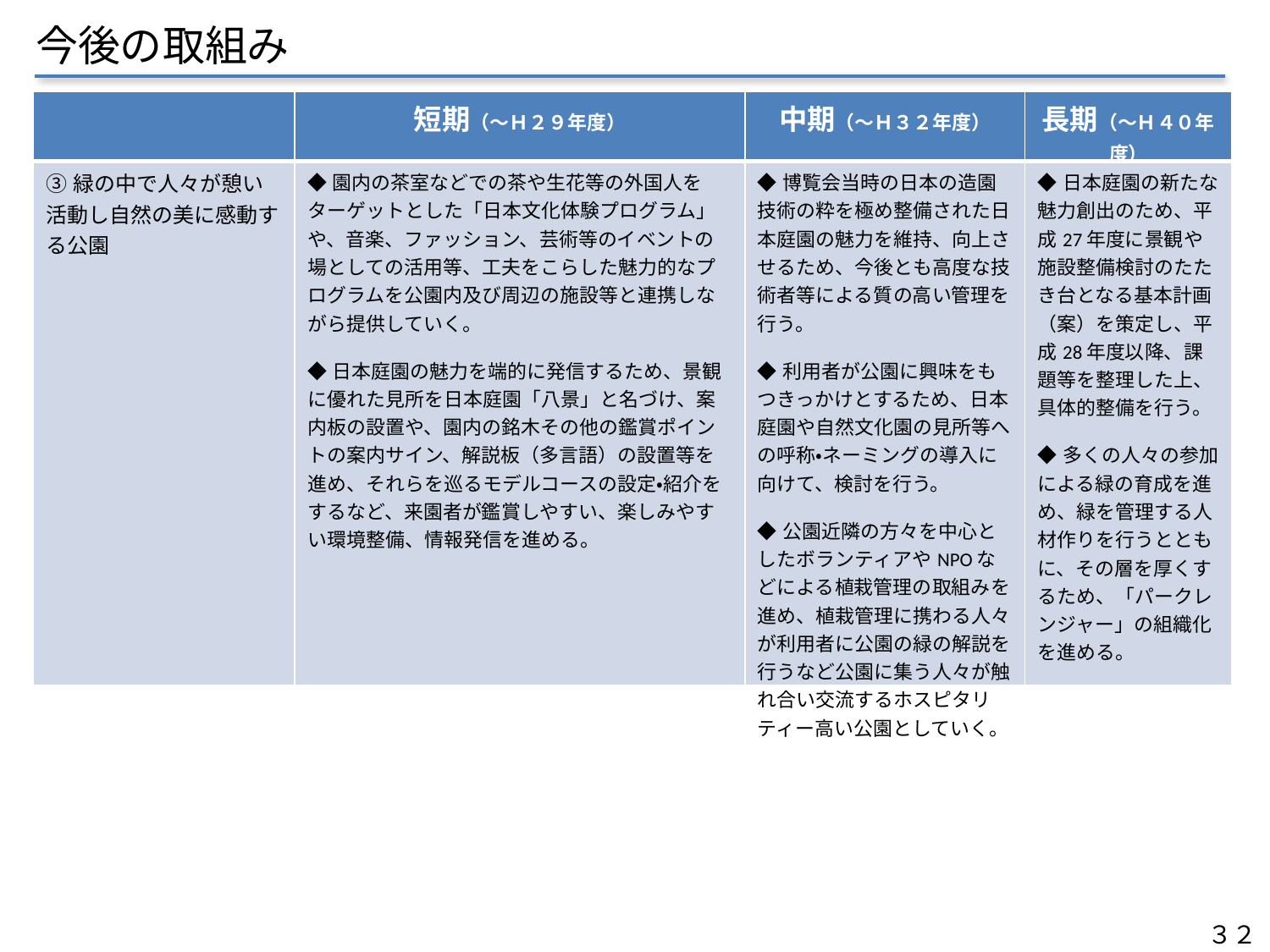

今後の取組み
|  | 短期（～Ｈ２９年度） | 中期（～Ｈ３２年度） | 長期（～Ｈ４０年度） |
| --- | --- | --- | --- |
| ③緑の中で人々が憩い活動し自然の美に感動する公園 | ◆園内の茶室などでの茶や生花等の外国人をターゲットとした「日本文化体験プログラム」や、音楽、ファッション、芸術等のイベントの場としての活用等、工夫をこらした魅力的なプログラムを公園内及び周辺の施設等と連携しながら提供していく。 ◆日本庭園の魅力を端的に発信するため、景観に優れた見所を日本庭園「八景」と名づけ、案内板の設置や、園内の銘木その他の鑑賞ポイントの案内サイン、解説板（多言語）の設置等を進め、それらを巡るモデルコースの設定・紹介をするなど、来園者が鑑賞しやすい、楽しみやすい環境整備、情報発信を進める。 | ◆博覧会当時の日本の造園技術の粋を極め整備された日本庭園の魅力を維持、向上させるため、今後とも高度な技術者等による質の高い管理を行う。 ◆利用者が公園に興味をもつきっかけとするため、日本庭園や自然文化園の見所等への呼称・ネーミングの導入に向けて、検討を行う。 ◆公園近隣の方々を中心としたボランティアやNPOなどによる植栽管理の取組みを進め、植栽管理に携わる人々が利用者に公園の緑の解説を行うなど公園に集う人々が触れ合い交流するホスピタリティー高い公園としていく。 | ◆日本庭園の新たな魅力創出のため、平成27年度に景観や施設整備検討のたたき台となる基本計画（案）を策定し、平成28年度以降、課題等を整理した上、具体的整備を行う。 ◆多くの人々の参加による緑の育成を進め、緑を管理する人材作りを行うとともに、その層を厚くするため、「パークレンジャー」の組織化を進める。 |
３２